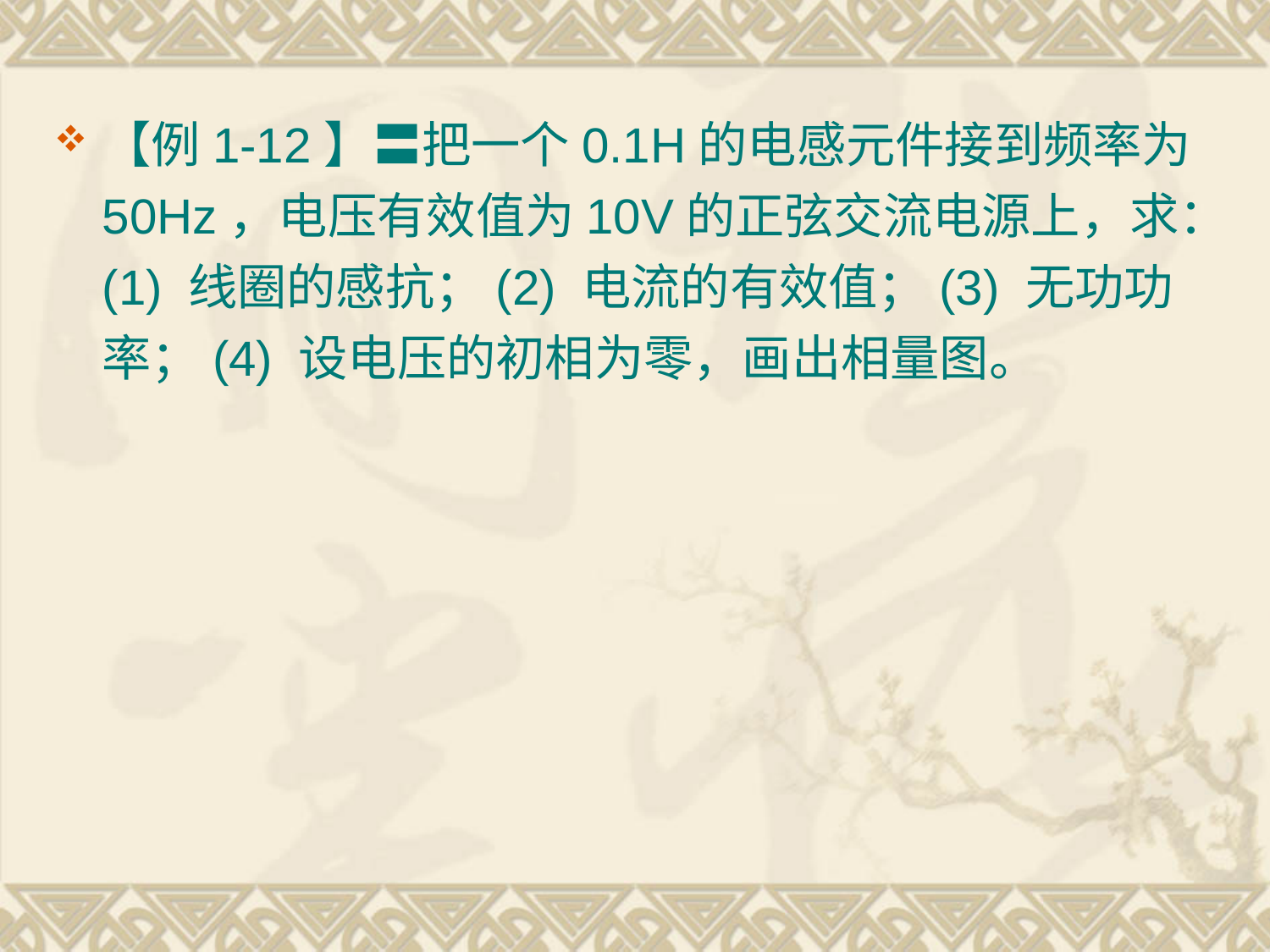

【例1-12】〓把一个0.1H的电感元件接到频率为50Hz，电压有效值为10V的正弦交流电源上，求：(1) 线圈的感抗；(2) 电流的有效值；(3) 无功功率；(4) 设电压的初相为零，画出相量图。